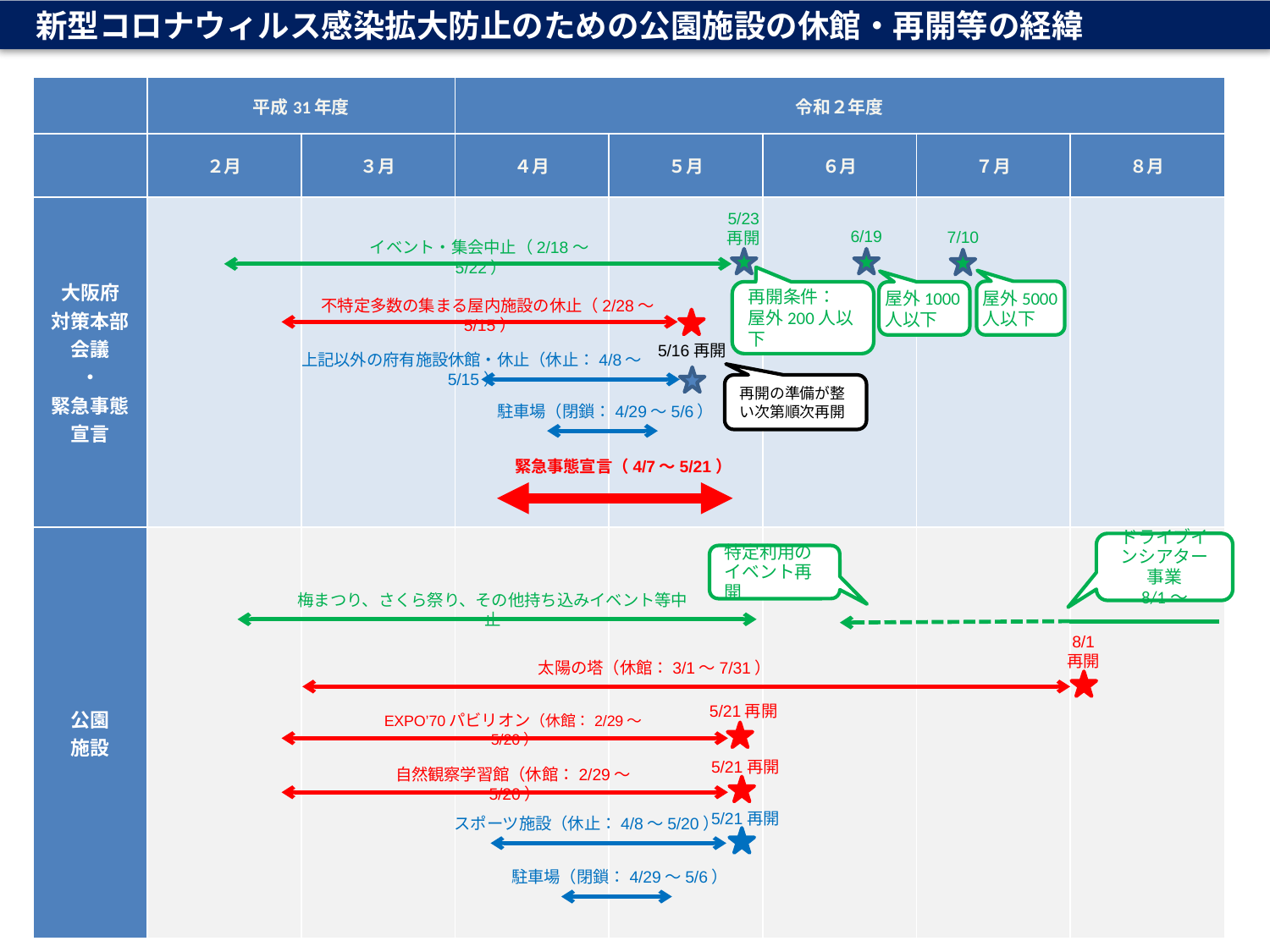

新型コロナウィルス感染拡大防止のための公園施設の休館・再開等の経緯
|  | 平成31年度 |  | 令和２年度 |  |  |  |  |
| --- | --- | --- | --- | --- | --- | --- | --- |
|  | ２月 | ３月 | ４月 | ５月 | ６月 | ７月 | ８月 |
| 大阪府 対策本部会議 ・ 緊急事態 宣言 |  |  |  |  |  |  |  |
| 公園 施設 |  |  |  |  |  |  |  |
5/23
再開
6/19
7/10
イベント・集会中止（2/18～5/22）

屋外5000
人以下
再開条件：
屋外200人以下
屋外1000
人以下
不特定多数の集まる屋内施設の休止（2/28～5/15）

5/16再開
上記以外の府有施設休館・休止（休止：4/8～5/15）

再開の準備が整い次第順次再開
駐車場（閉鎖：4/29～5/6）
緊急事態宣言（4/7～5/21）
ドライブインシアター事業
8/1～
特定利用の
イベント再開
梅まつり、さくら祭り、その他持ち込みイベント等中止
8/1
再開
太陽の塔（休館：3/1～7/31）

5/21再開
EXPO’70パビリオン（休館：2/29～5/20）

5/21再開
自然観察学習館（休館：2/29～5/20）

5/21再開
スポーツ施設（休止：4/8～5/20）

駐車場（閉鎖：4/29～5/6）